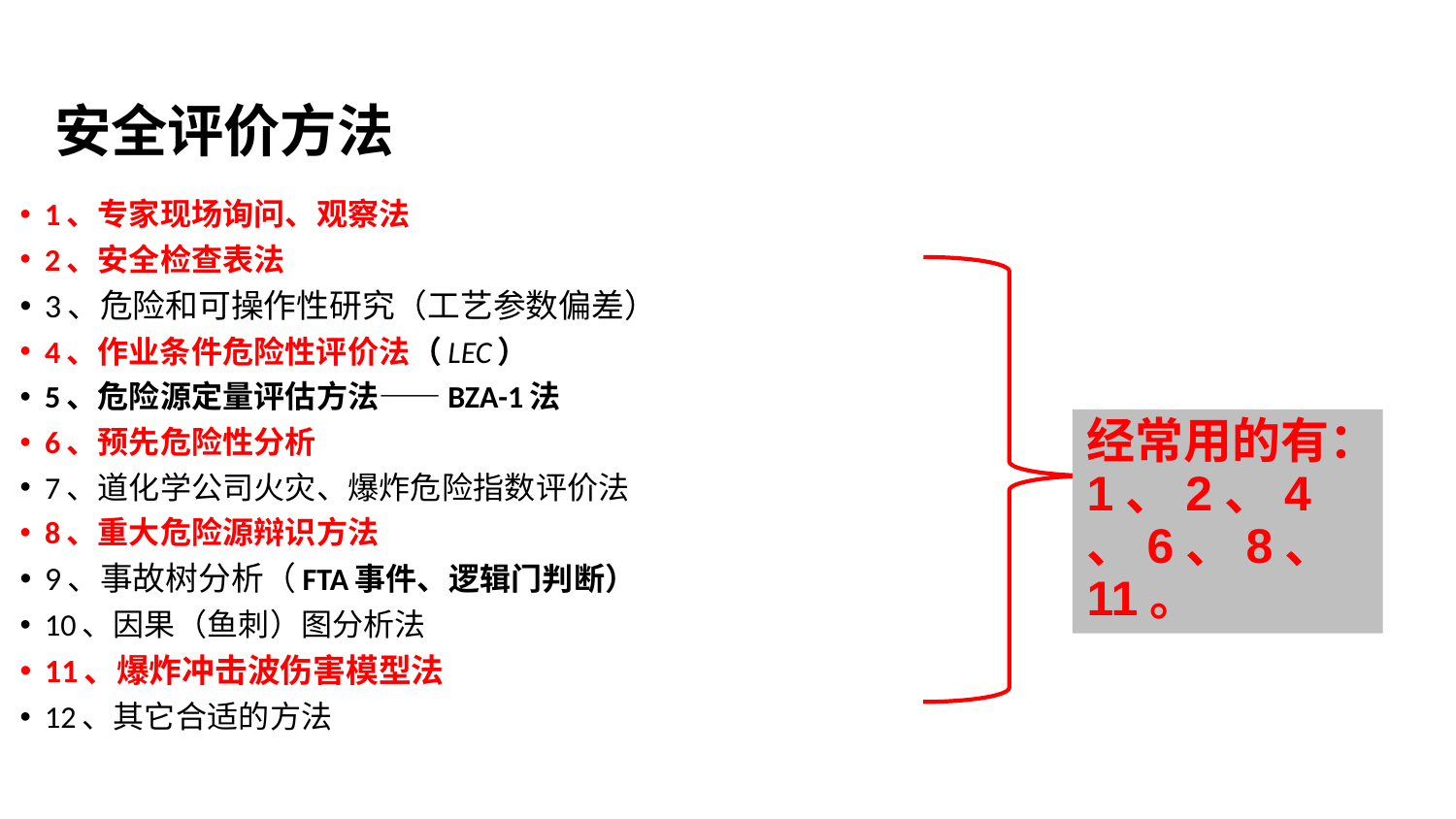

安全评价方法
1、专家现场询问、观察法
2、安全检查表法
3、危险和可操作性研究（工艺参数偏差）
4、作业条件危险性评价法（LEC）
5、危险源定量评估方法——BZA-1法
6、预先危险性分析
7、道化学公司火灾、爆炸危险指数评价法
8、重大危险源辩识方法
9、事故树分析（FTA事件、逻辑门判断）
10、因果（鱼刺）图分析法
11、爆炸冲击波伤害模型法
12、其它合适的方法

经常用的有：1、2、4、6、8、11。